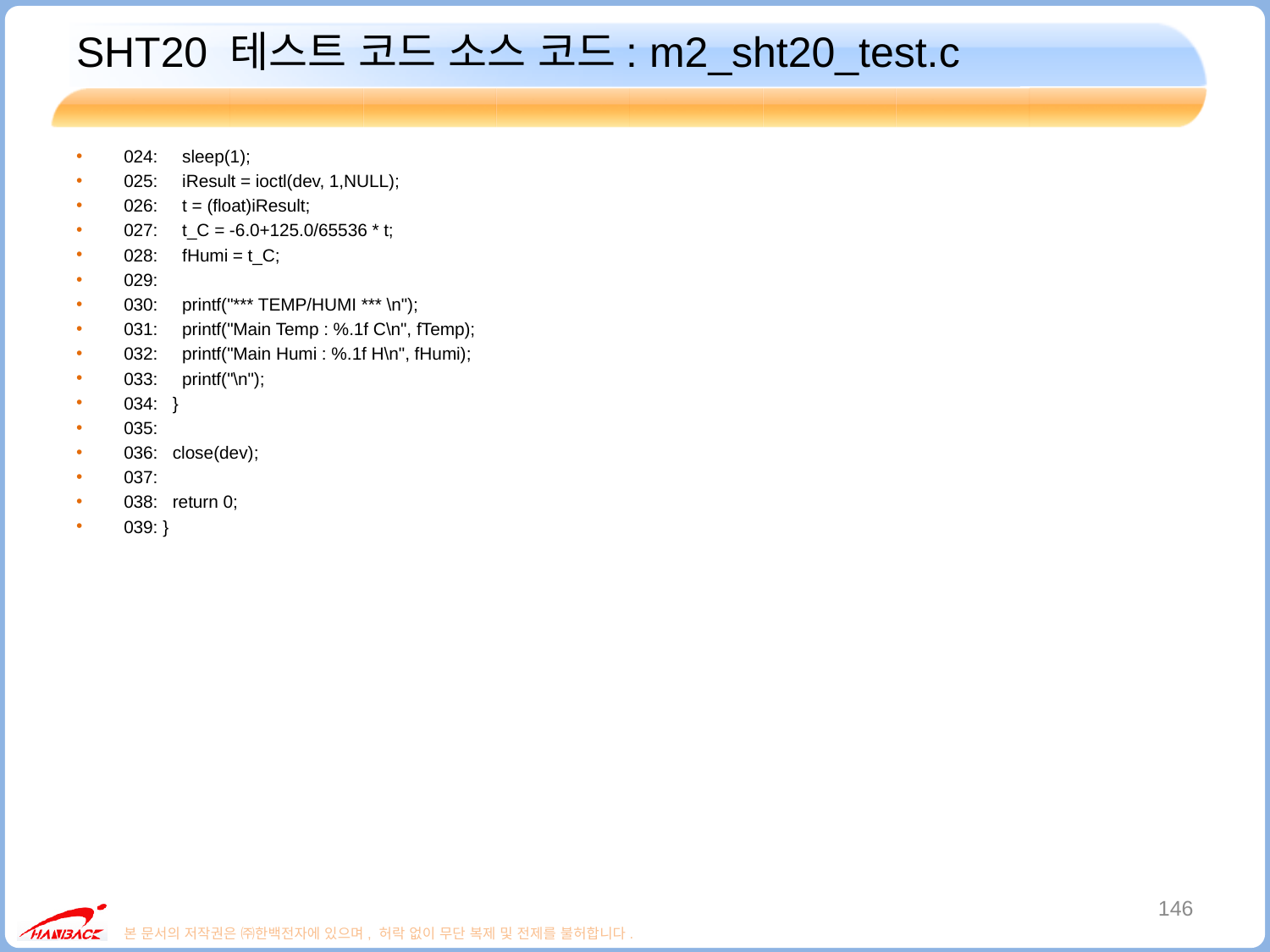

# SHT20 테스트 코드 소스 코드: m2_sht20_test.c
024:     sleep(1);
025:     iResult = ioctl(dev, 1,NULL);
026:     t = (float)iResult;
027:     t_C = -6.0+125.0/65536 * t;
028:     fHumi = t_C;
029:
030:     printf("*** TEMP/HUMI *** \n");
031:     printf("Main Temp : %.1f C\n", fTemp);
032:     printf("Main Humi : %.1f H\n", fHumi);
033:     printf("\n");
034:   }
035:
036:   close(dev);
037:
038:   return 0;
039: }
146